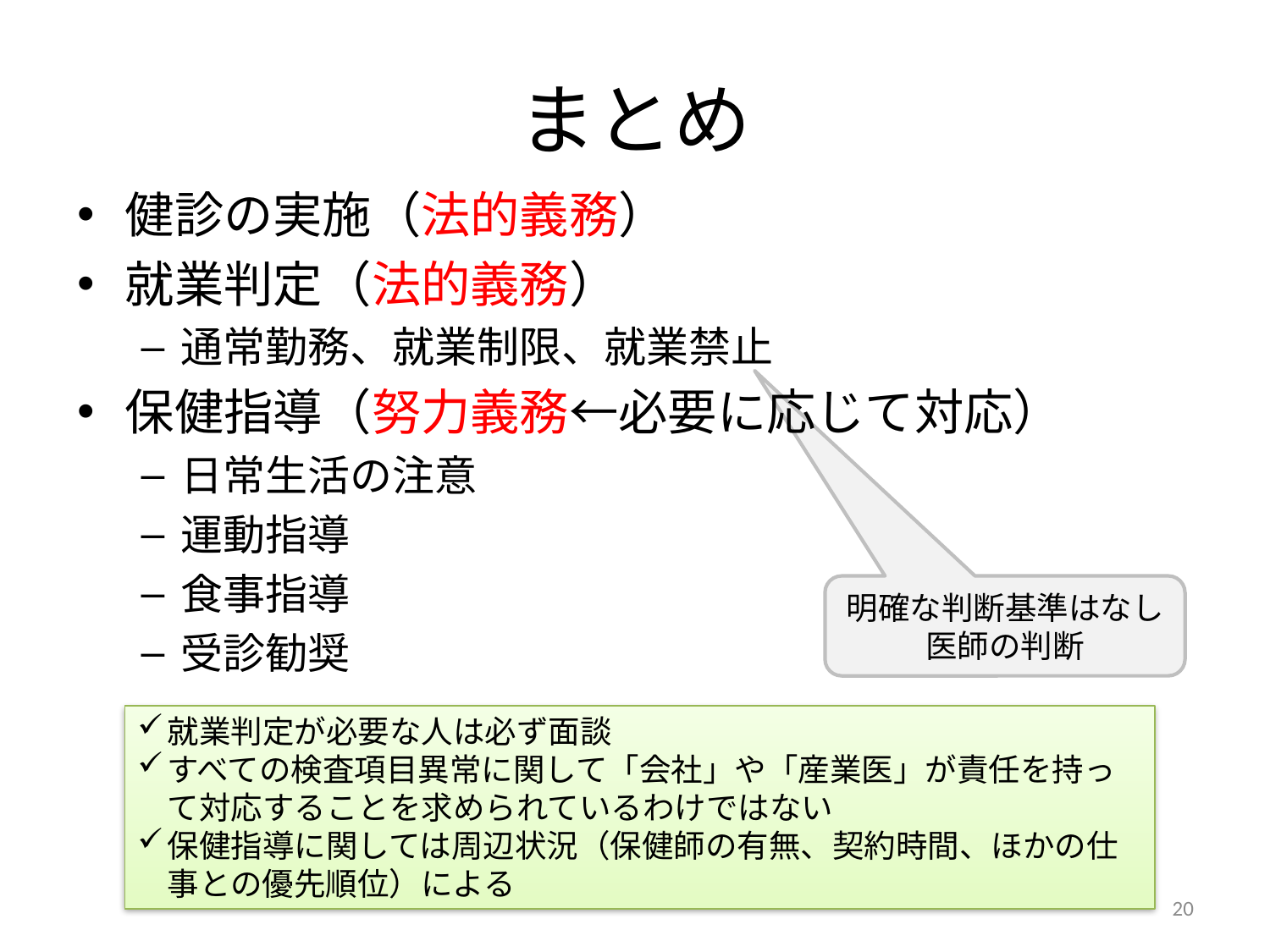

# まとめ
健診の実施（法的義務）
就業判定（法的義務）
通常勤務、就業制限、就業禁止
保健指導（努力義務←必要に応じて対応）
日常生活の注意
運動指導
食事指導
受診勧奨
明確な判断基準はなし
医師の判断
就業判定が必要な人は必ず面談
すべての検査項目異常に関して「会社」や「産業医」が責任を持って対応することを求められているわけではない
保健指導に関しては周辺状況（保健師の有無、契約時間、ほかの仕事との優先順位）による
20